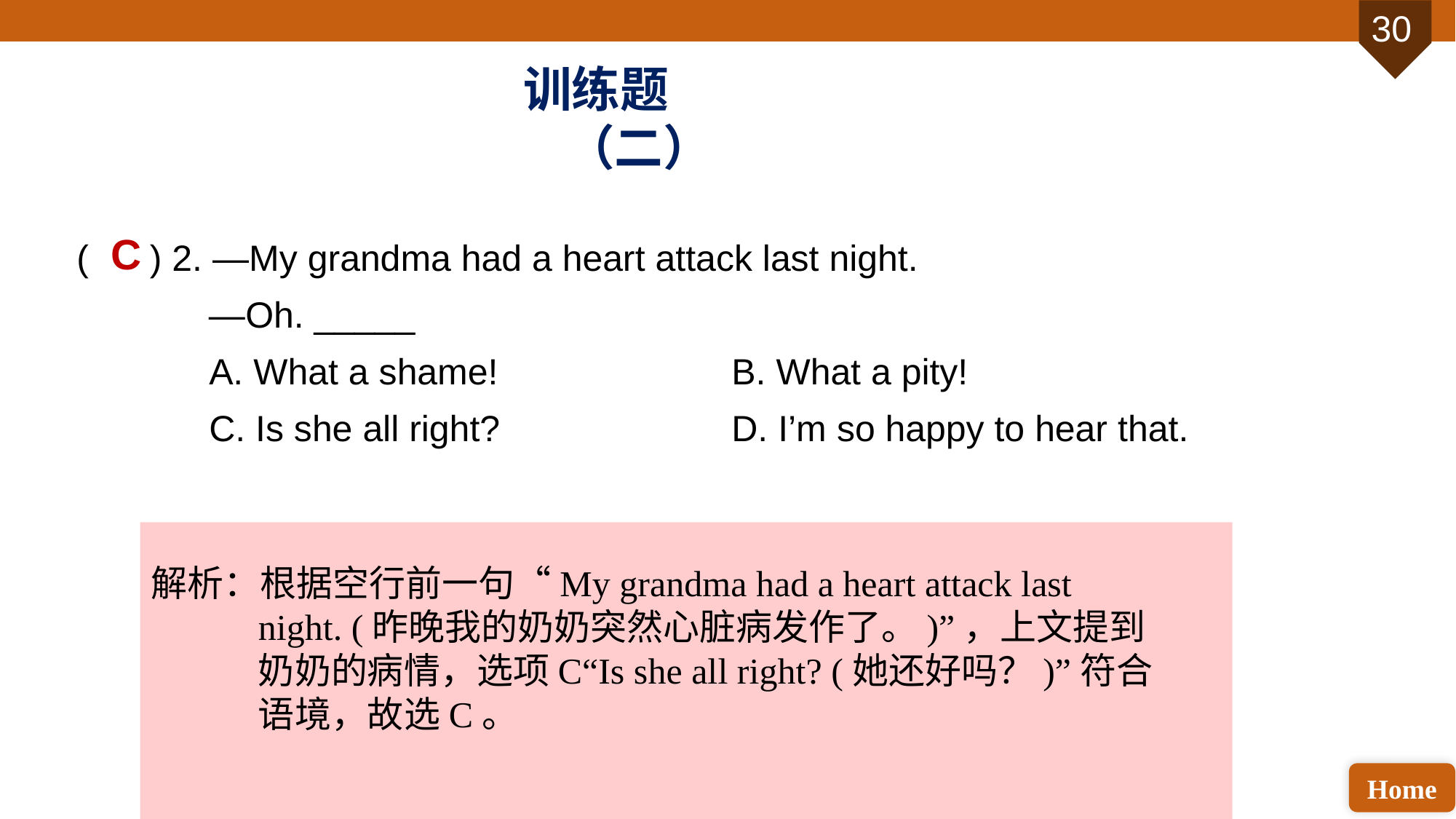

训练题（二）
(      ) 2. —My grandma had a heart attack last night.
             —Oh. _____
             A. What a shame! 			B. What a pity!
             C. Is she all right? 			D. I’m so happy to hear that.
C

解析：根据空行前一句“My grandma had a heart attack last night. (昨晚我的奶奶突然心脏病发作了。)”，上文提到奶奶的病情，选项C“Is she all right? (她还好吗？)”符合语境，故选C。